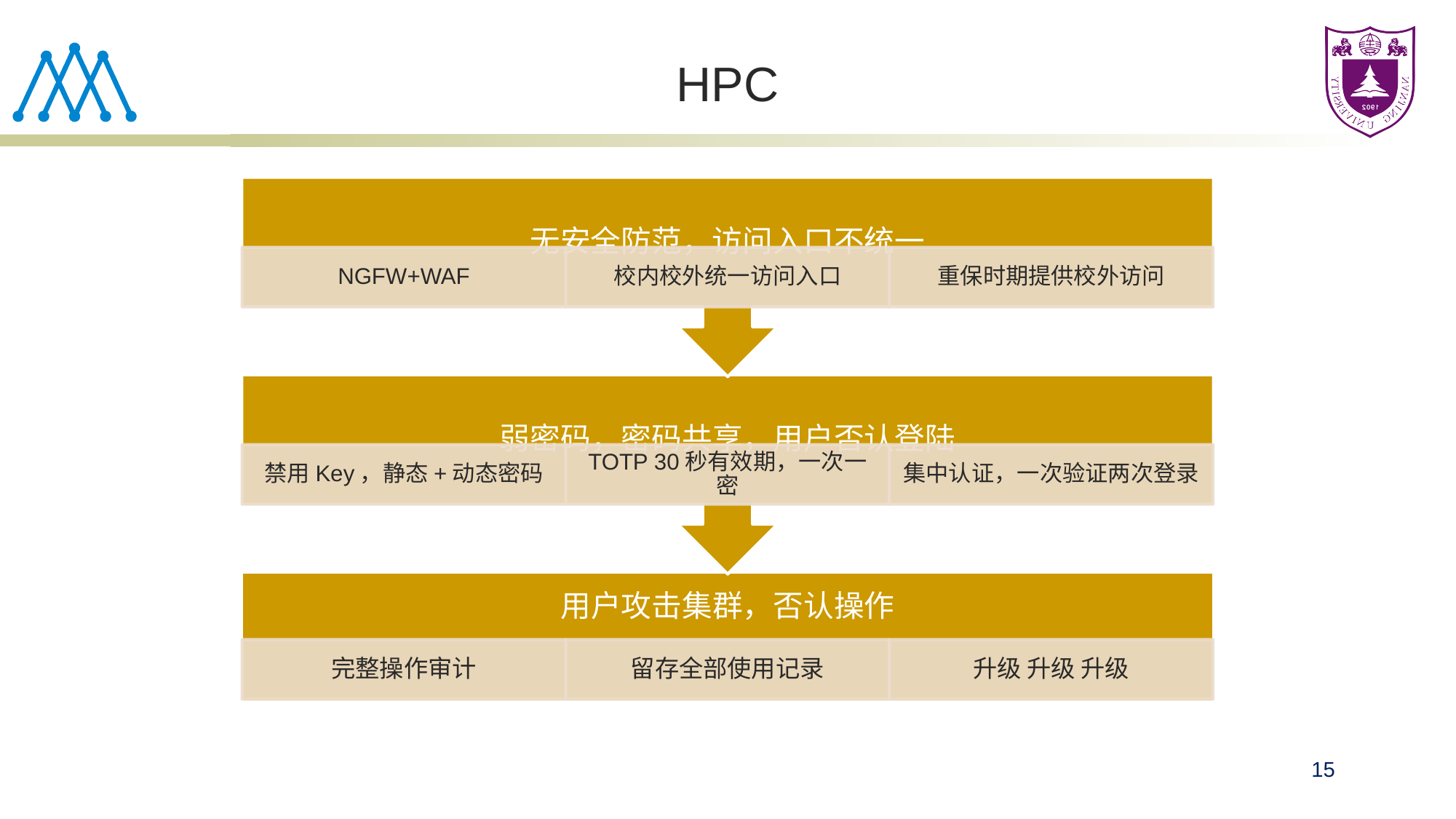

# HPC

用户攻击集群，否认操作
完整操作审计
留存全部使用记录
升级 升级 升级
弱密码，密码共享，用户否认登陆
禁用Key，静态+动态密码
TOTP 30秒有效期，一次一密
集中认证，一次验证两次登录
无安全防范，访问入口不统一
NGFW+WAF
校内校外统一访问入口
重保时期提供校外访问
15